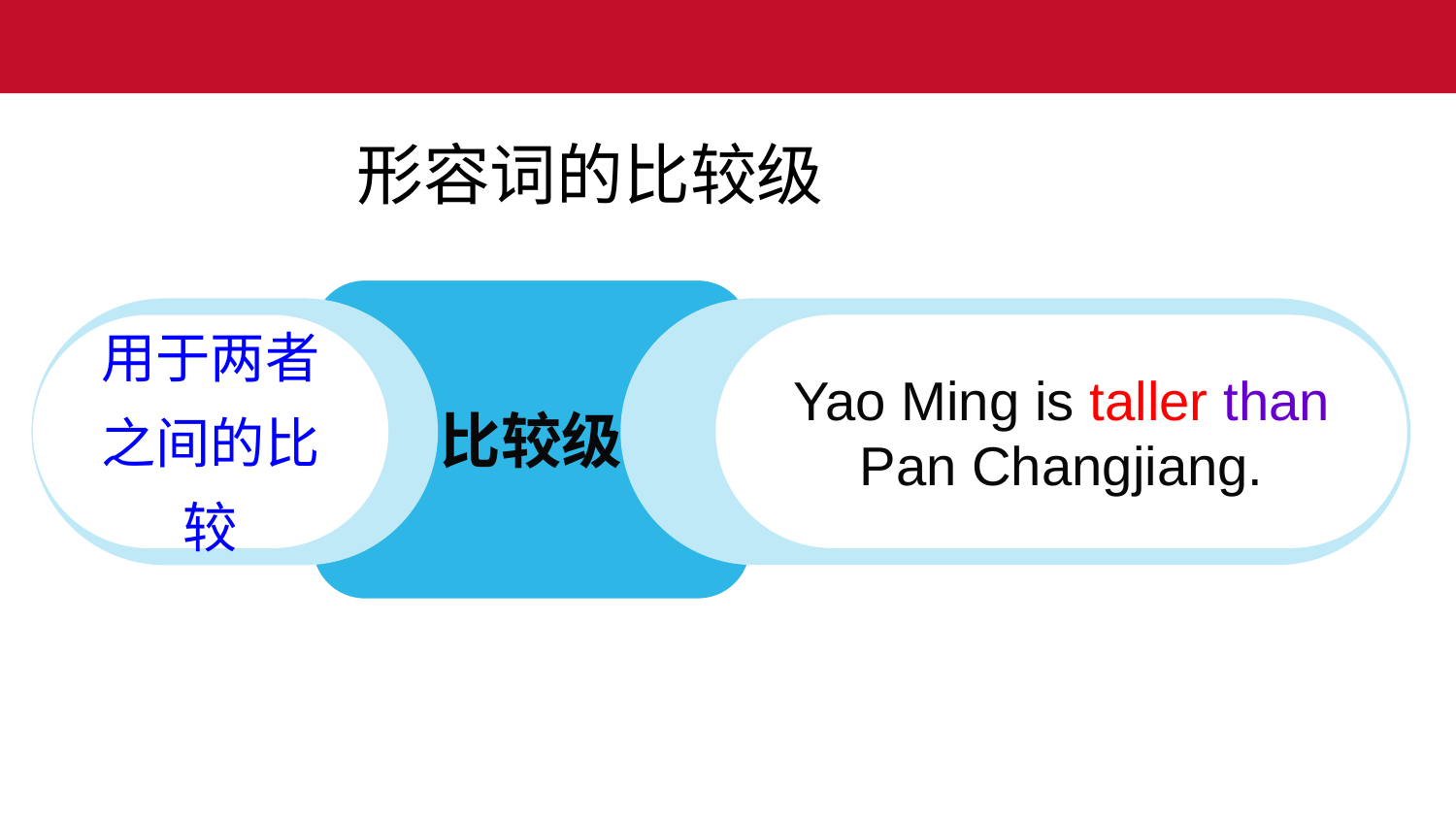

形容词的比较级
比较级

用于两者之间的比较

Yao Ming is taller than Pan Changjiang.